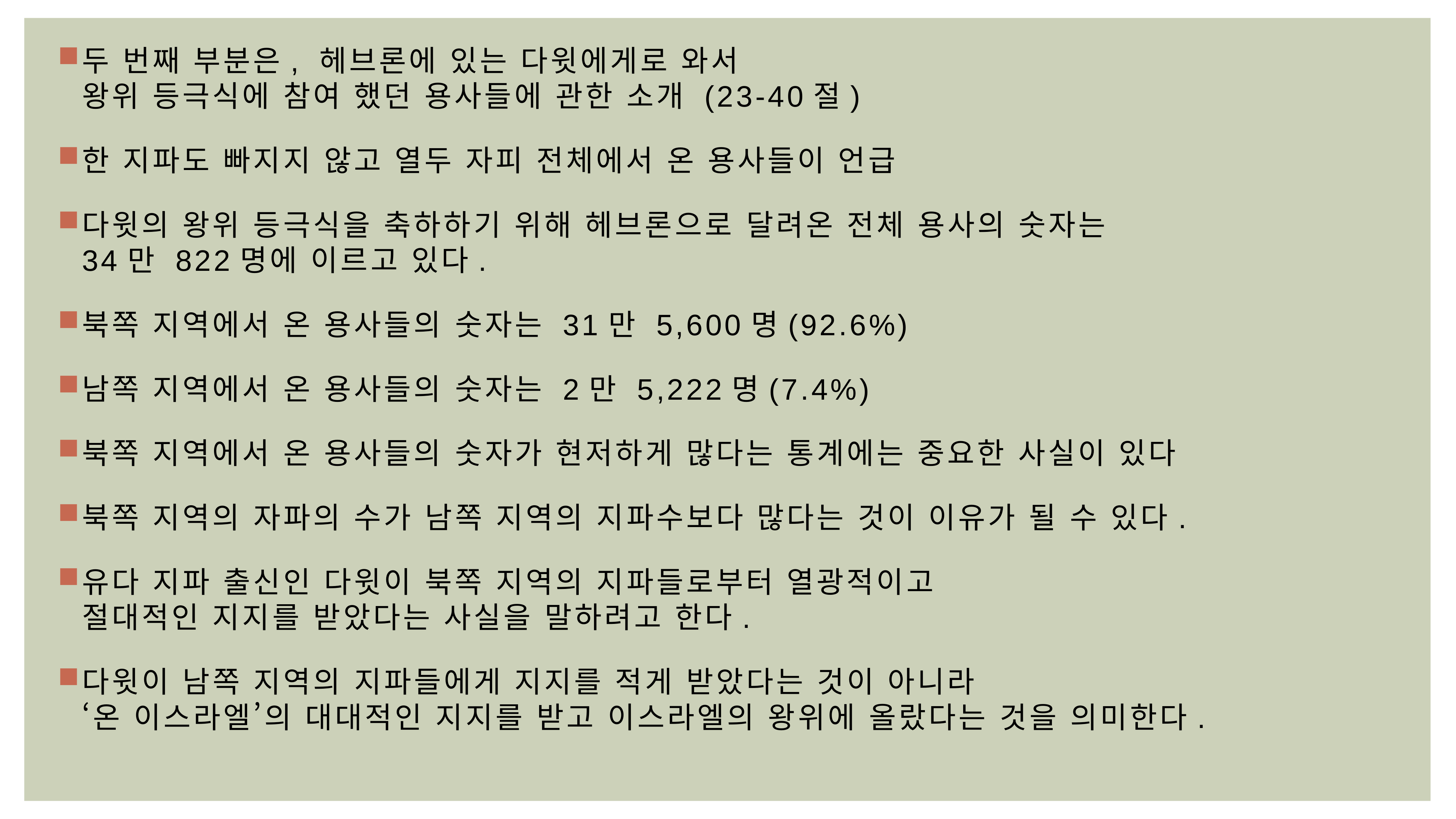

두 번째 부분은, 헤브론에 있는 다윗에게로 와서
왕위 등극식에 참여 했던 용사들에 관한 소개 (23-40절)
한 지파도 빠지지 않고 열두 자피 전체에서 온 용사들이 언급
다윗의 왕위 등극식을 축하하기 위해 헤브론으로 달려온 전체 용사의 숫자는
34만 822명에 이르고 있다.
북쪽 지역에서 온 용사들의 숫자는 31만 5,600명(92.6%)
남쪽 지역에서 온 용사들의 숫자는 2만 5,222명(7.4%)
북쪽 지역에서 온 용사들의 숫자가 현저하게 많다는 통계에는 중요한 사실이 있다
북쪽 지역의 자파의 수가 남쪽 지역의 지파수보다 많다는 것이 이유가 될 수 있다.
유다 지파 출신인 다윗이 북쪽 지역의 지파들로부터 열광적이고
절대적인 지지를 받았다는 사실을 말하려고 한다.
다윗이 남쪽 지역의 지파들에게 지지를 적게 받았다는 것이 아니라
‘온 이스라엘’의 대대적인 지지를 받고 이스라엘의 왕위에 올랐다는 것을 의미한다.